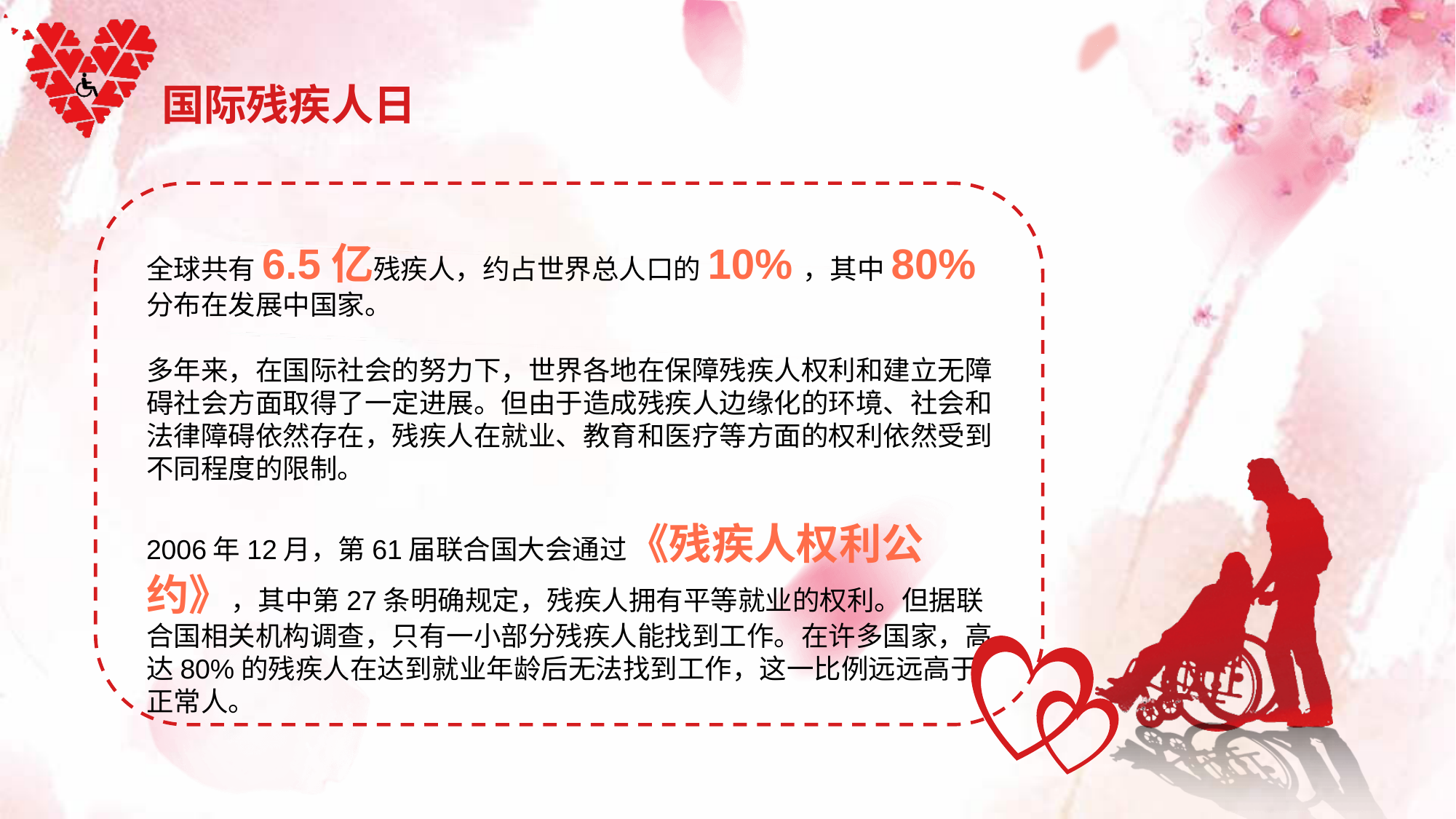

国际残疾人日

全球共有6.5亿残疾人，约占世界总人口的10%，其中80%分布在发展中国家。

多年来，在国际社会的努力下，世界各地在保障残疾人权利和建立无障碍社会方面取得了一定进展。但由于造成残疾人边缘化的环境、社会和法律障碍依然存在，残疾人在就业、教育和医疗等方面的权利依然受到不同程度的限制。

2006年12月，第61届联合国大会通过《残疾人权利公约》，其中第27条明确规定，残疾人拥有平等就业的权利。但据联合国相关机构调查，只有一小部分残疾人能找到工作。在许多国家，高达80%的残疾人在达到就业年龄后无法找到工作，这一比例远远高于正常人。